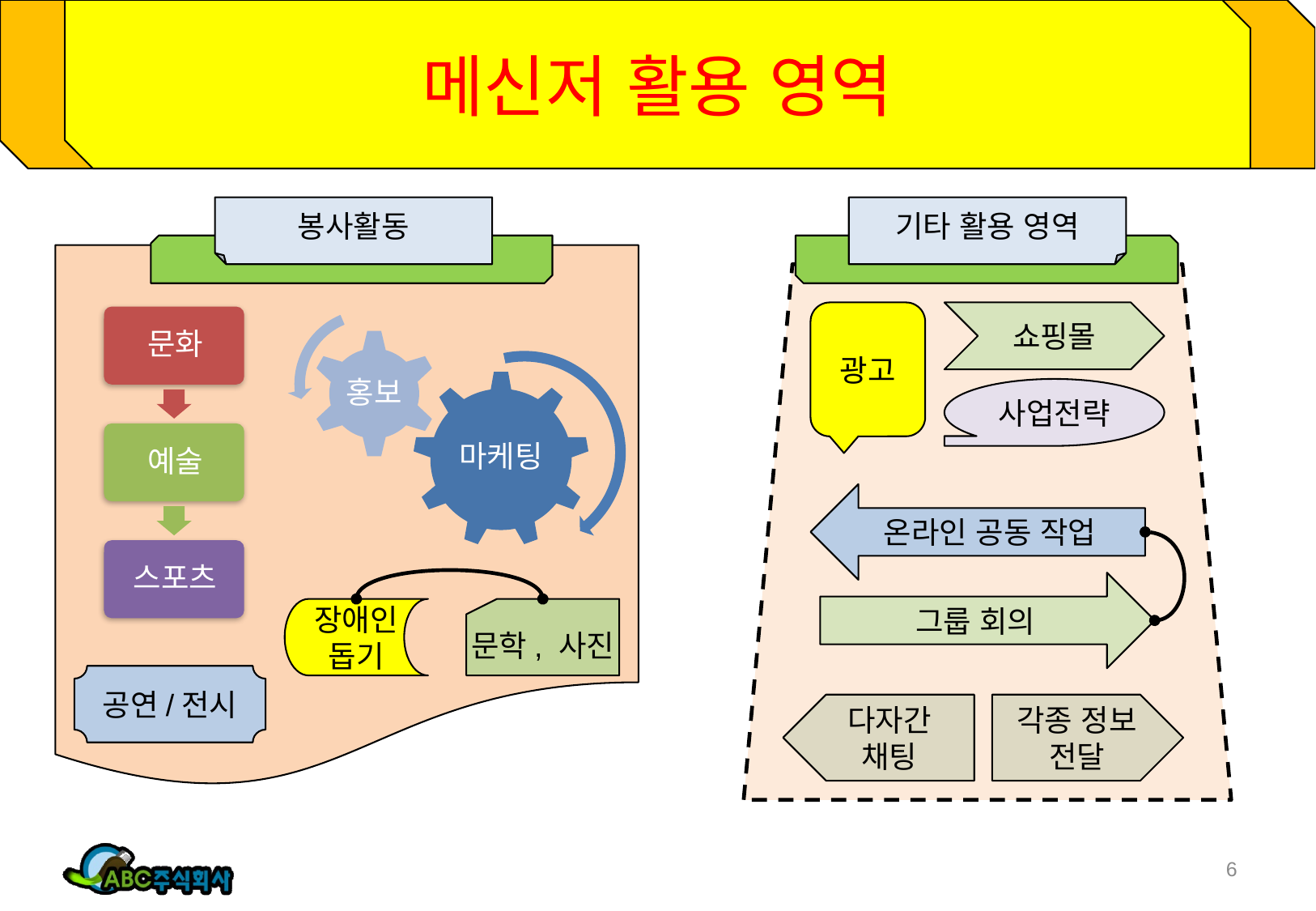

# 메신저 활용 영역
봉사활동

마케팅
홍보
문화

예술

스포츠
장애인
돕기
문학, 사진
공연/전시
기타 활용 영역

광고
쇼핑몰
사업전략
온라인 공동 작업
그룹 회의
다자간
채팅
각종 정보
전달
6